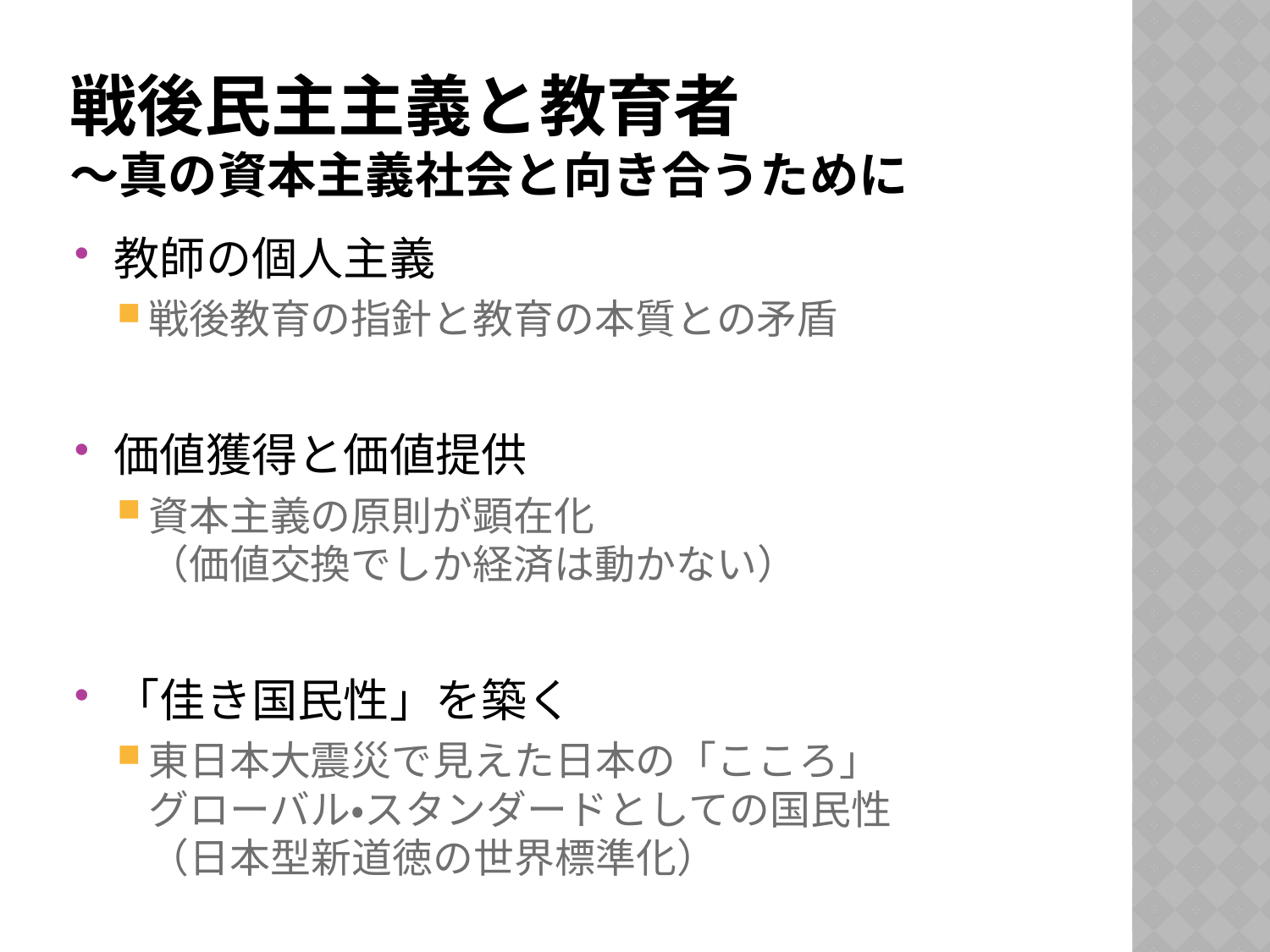

# 戦後民主主義と教育者 ～真の資本主義社会と向き合うために
教師の個人主義
戦後教育の指針と教育の本質との矛盾

価値獲得と価値提供
資本主義の原則が顕在化
（価値交換でしか経済は動かない）

「佳き国民性」を築く
東日本大震災で見えた日本の「こころ」
グローバル・スタンダードとしての国民性
（日本型新道徳の世界標準化）